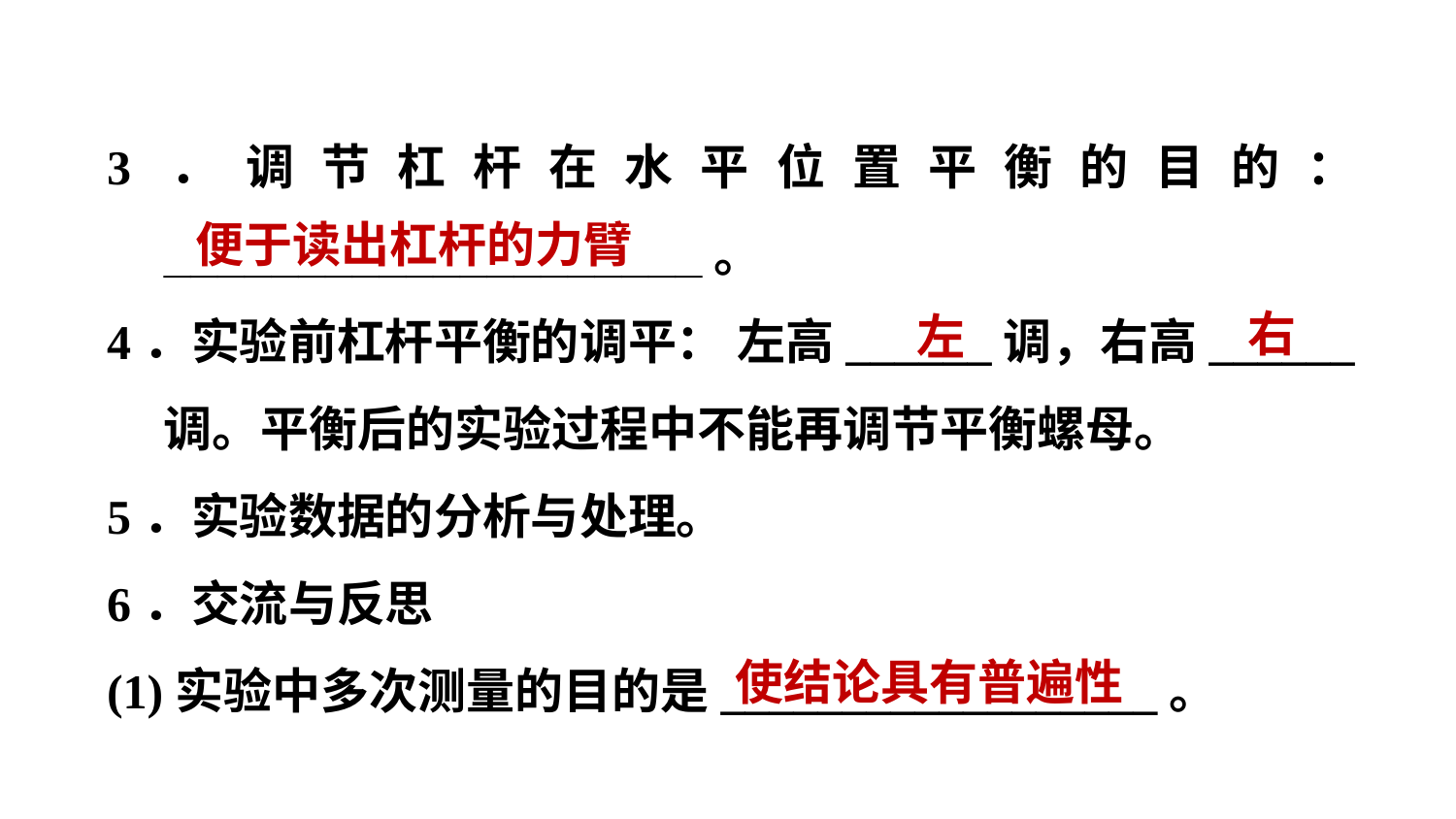

3．调节杠杆在水平位置平衡的目的： ____________________。
4．实验前杠杆平衡的调平： 左高______调，右高______调。平衡后的实验过程中不能再调节平衡螺母。
5．实验数据的分析与处理。
6．交流与反思
(1)实验中多次测量的目的是__________________。
便于读出杠杆的力臂
右
左
使结论具有普遍性